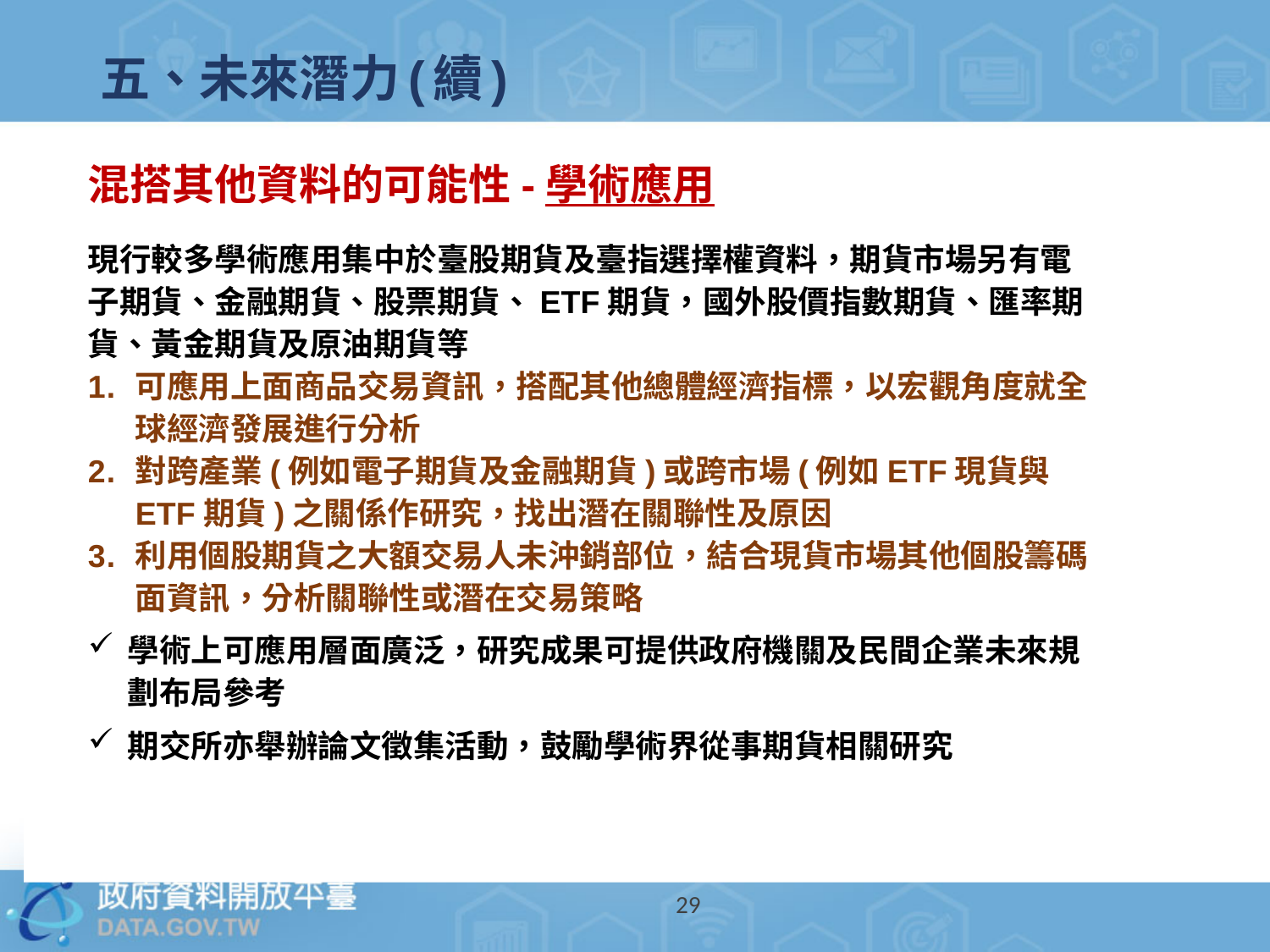

# 五、未來潛力(續)

混搭其他資料的可能性-學術應用

現行較多學術應用集中於臺股期貨及臺指選擇權資料，期貨市場另有電子期貨、金融期貨、股票期貨、ETF期貨，國外股價指數期貨、匯率期貨、黃金期貨及原油期貨等
可應用上面商品交易資訊，搭配其他總體經濟指標，以宏觀角度就全球經濟發展進行分析
對跨產業(例如電子期貨及金融期貨)或跨市場(例如ETF現貨與ETF期貨)之關係作研究，找出潛在關聯性及原因
利用個股期貨之大額交易人未沖銷部位，結合現貨市場其他個股籌碼面資訊，分析關聯性或潛在交易策略
學術上可應用層面廣泛，研究成果可提供政府機關及民間企業未來規劃布局參考
期交所亦舉辦論文徵集活動，鼓勵學術界從事期貨相關研究
29